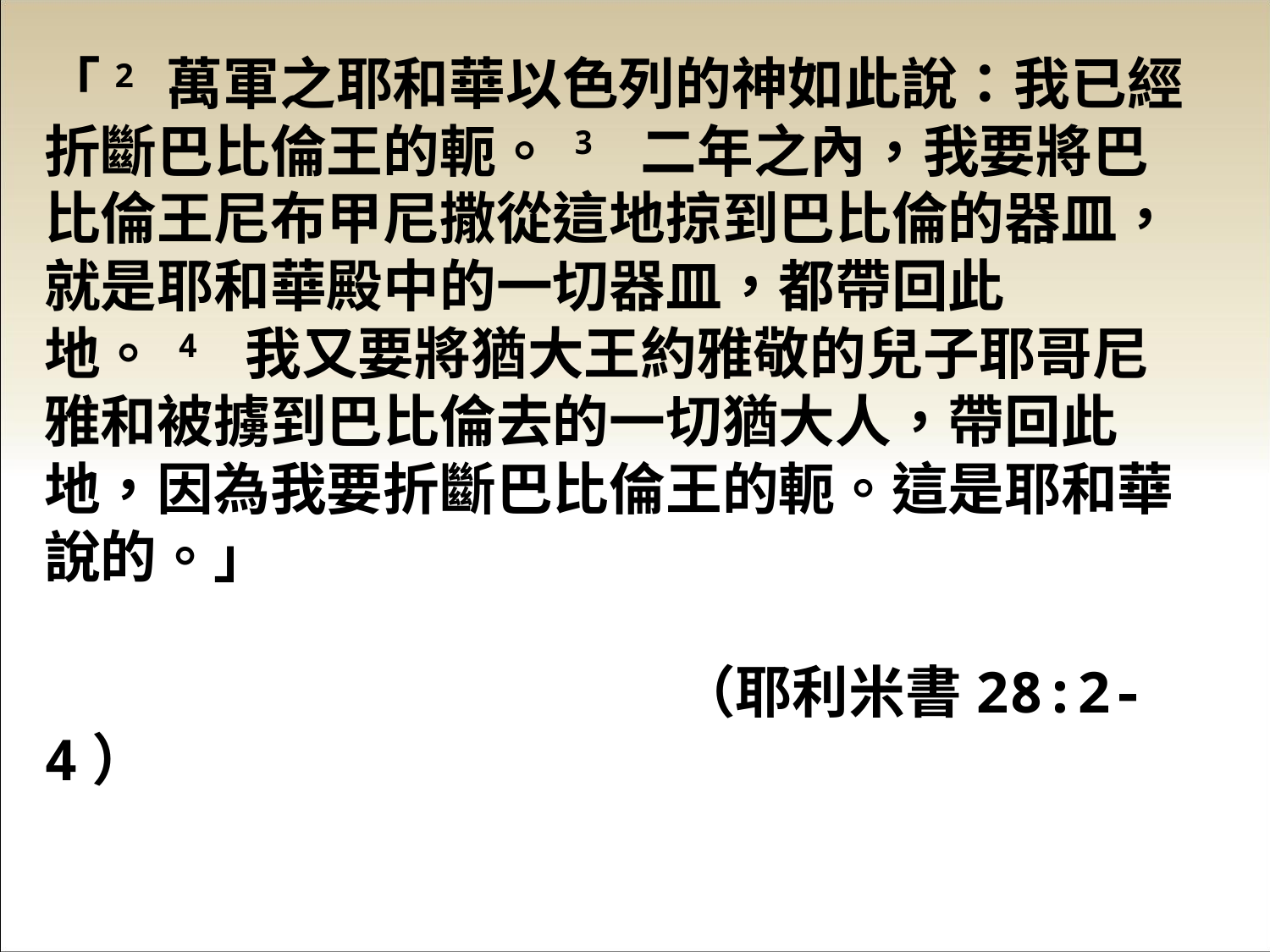

「2 萬軍之耶和華以色列的神如此說：我已經折斷巴比倫王的軛。 3 二年之內，我要將巴比倫王尼布甲尼撒從這地掠到巴比倫的器皿，就是耶和華殿中的一切器皿，都帶回此地。 4 我又要將猶大王約雅敬的兒子耶哥尼雅和被擄到巴比倫去的一切猶大人，帶回此地，因為我要折斷巴比倫王的軛。這是耶和華說的。」

					（耶利米書28:2-4）